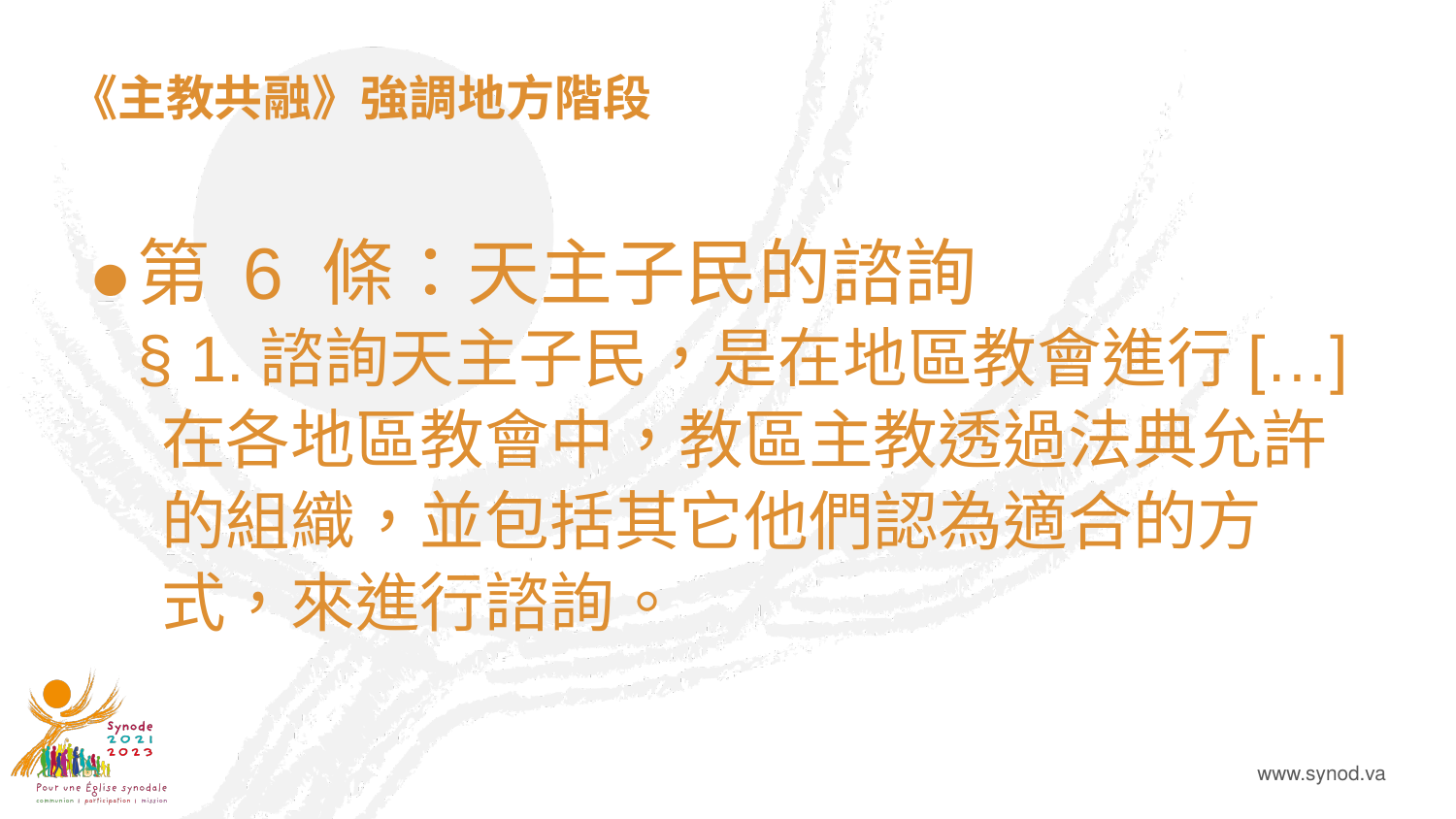

# 《主教共融》強調地方階段
第 6 條：天主子民的諮詢
§ 1.諮詢天主子民，是在地區教會進行[…]
在各地區教會中，教區主教透過法典允許的組織，並包括其它他們認為適合的方式，來進行諮詢。